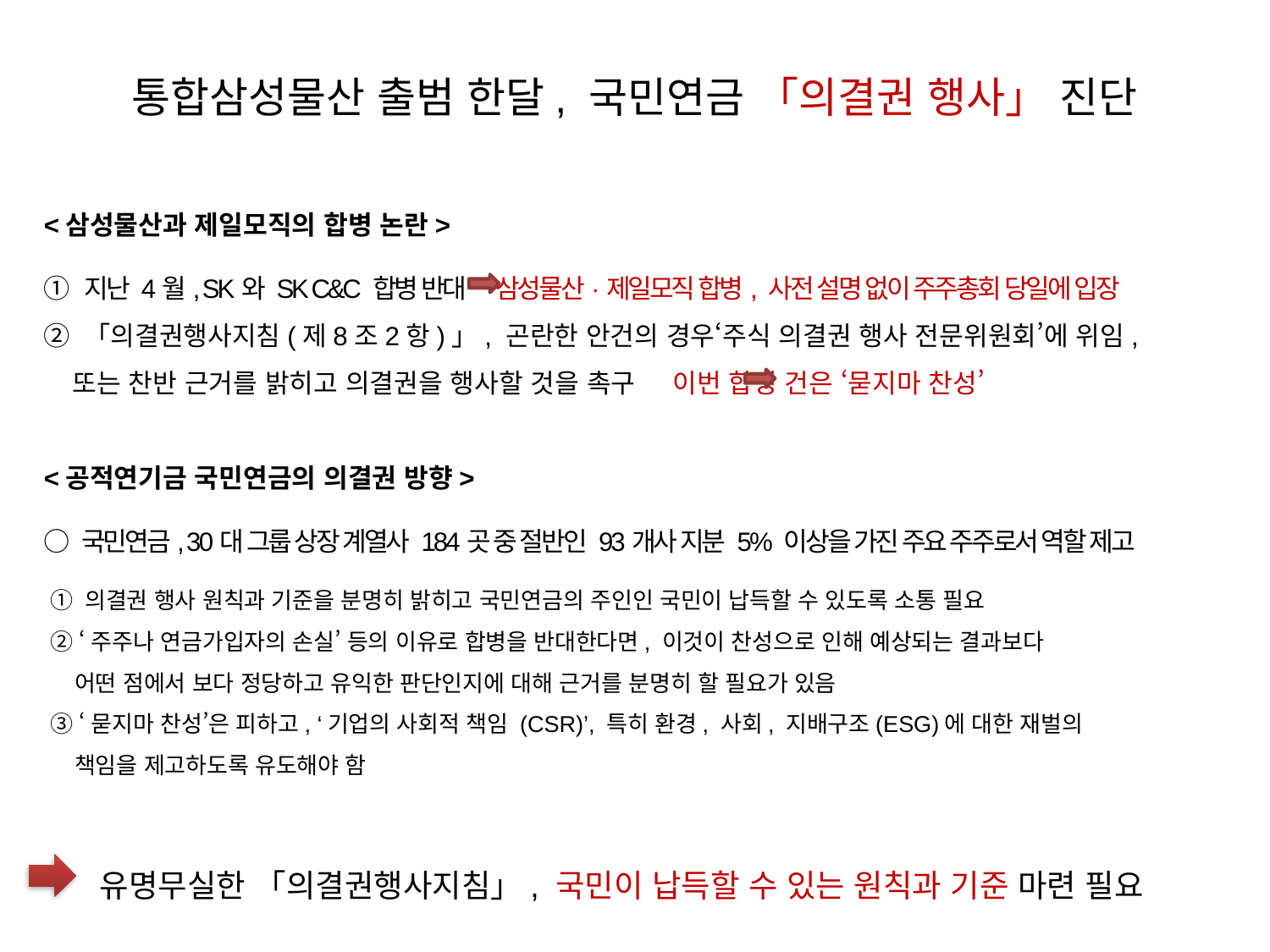

통합삼성물산 출범 한달, 국민연금 「의결권 행사」 진단
<삼성물산과 제일모직의 합병 논란>

① 지난 4월, SK와 SK C&C 합병 반대      삼성물산·제일모직 합병, 사전 설명 없이 주주총회 당일에 입장
② 「의결권행사지침(제8조2항)」, 곤란한 안건의 경우‘주식 의결권 행사 전문위원회’에 위임,
   또는 찬반 근거를 밝히고 의결권을 행사할 것을 촉구     이번 합병 건은 ‘묻지마 찬성’

<공적연기금 국민연금의 의결권 방향>

○ 국민연금, 30대 그룹 상장 계열사 184곳 중 절반인 93개사 지분 5% 이상을 가진 주요 주주로서 역할 제고

 ① 의결권 행사 원칙과 기준을 분명히 밝히고 국민연금의 주인인 국민이 납득할 수 있도록 소통 필요
 ② ‘주주나 연금가입자의 손실’ 등의 이유로 합병을 반대한다면, 이것이 찬성으로 인해 예상되는 결과보다
    어떤 점에서 보다 정당하고 유익한 판단인지에 대해 근거를 분명히 할 필요가 있음
 ③ ‘묻지마 찬성’은 피하고, ‘기업의 사회적 책임 (CSR)’, 특히 환경, 사회, 지배구조(ESG)에 대한 재벌의
    책임을 제고하도록 유도해야 함

유명무실한 「의결권행사지침」, 국민이 납득할 수 있는 원칙과 기준 마련 필요